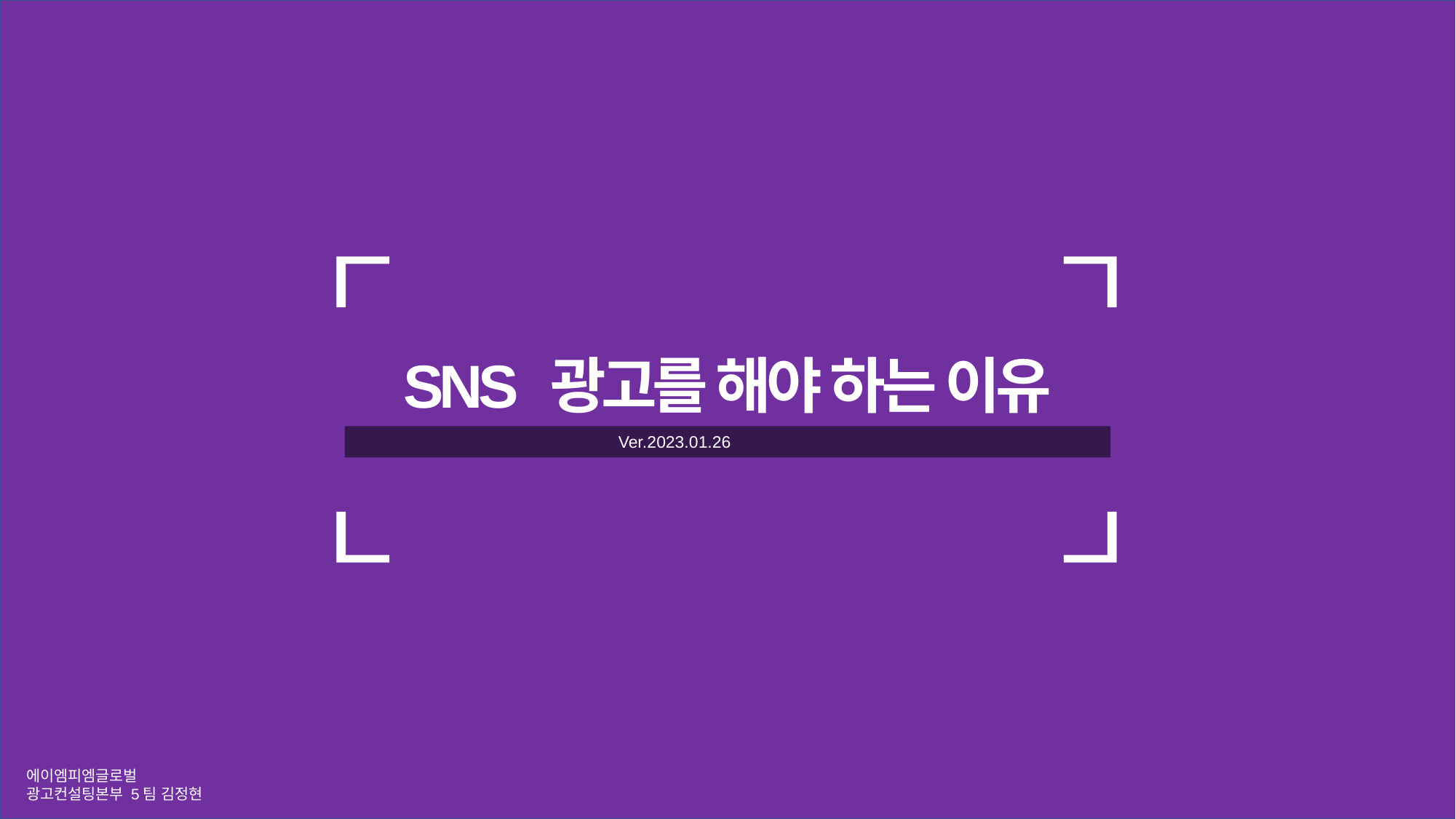

SNS 광고를 해야 하는 이유
Ver.2023.01.26

에이엠피엠글로벌
광고컨설팅본부 5팀 김정현